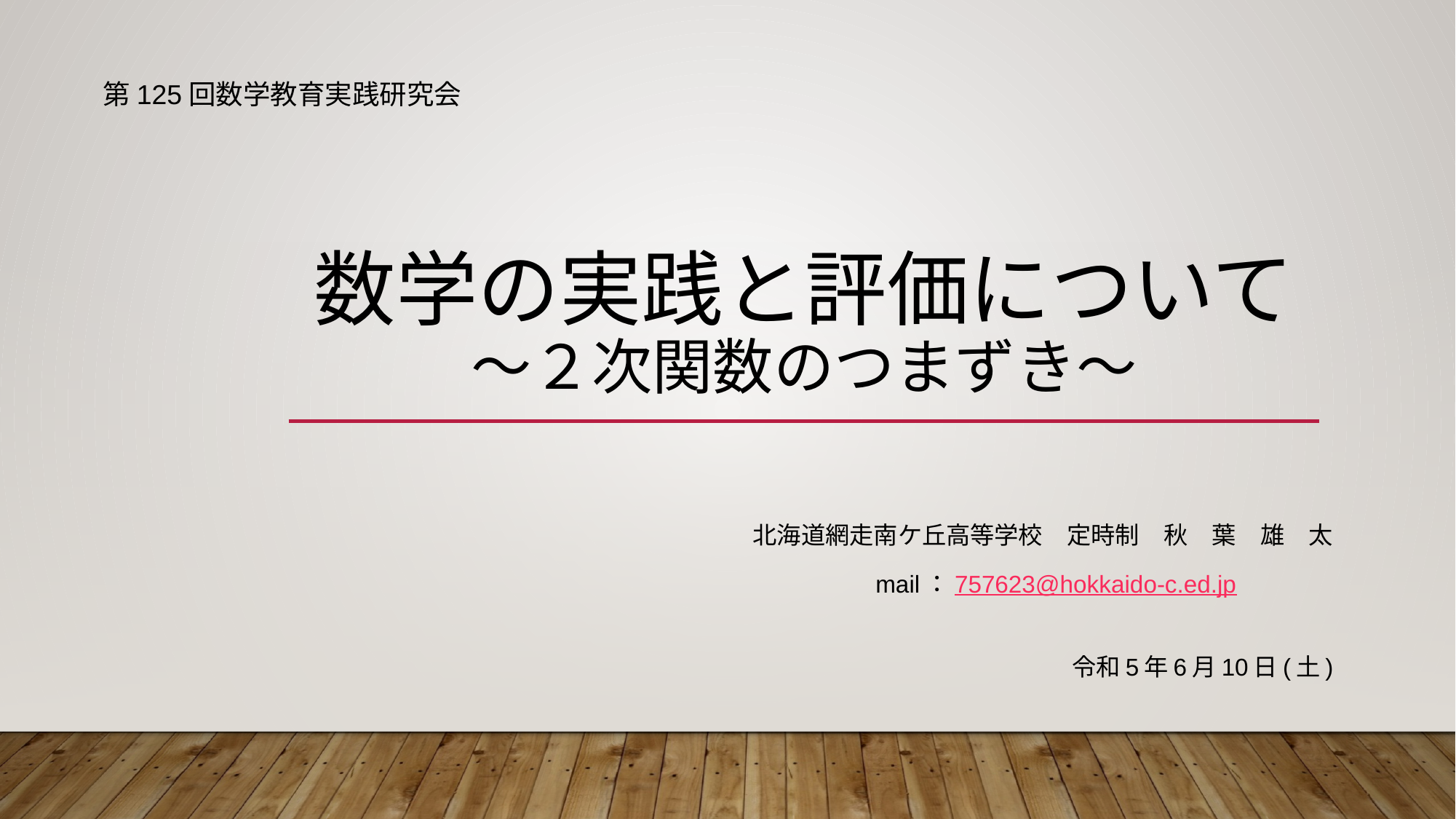

第125回数学教育実践研究会
# 数学の実践と評価について ～２次関数のつまずき～
北海道網走南ケ丘高等学校　定時制　秋　葉　雄　太
　　　　　　　　　　　　　　　　　　　　　　mail：757623@hokkaido-c.ed.jp
令和5年6月10日(土)